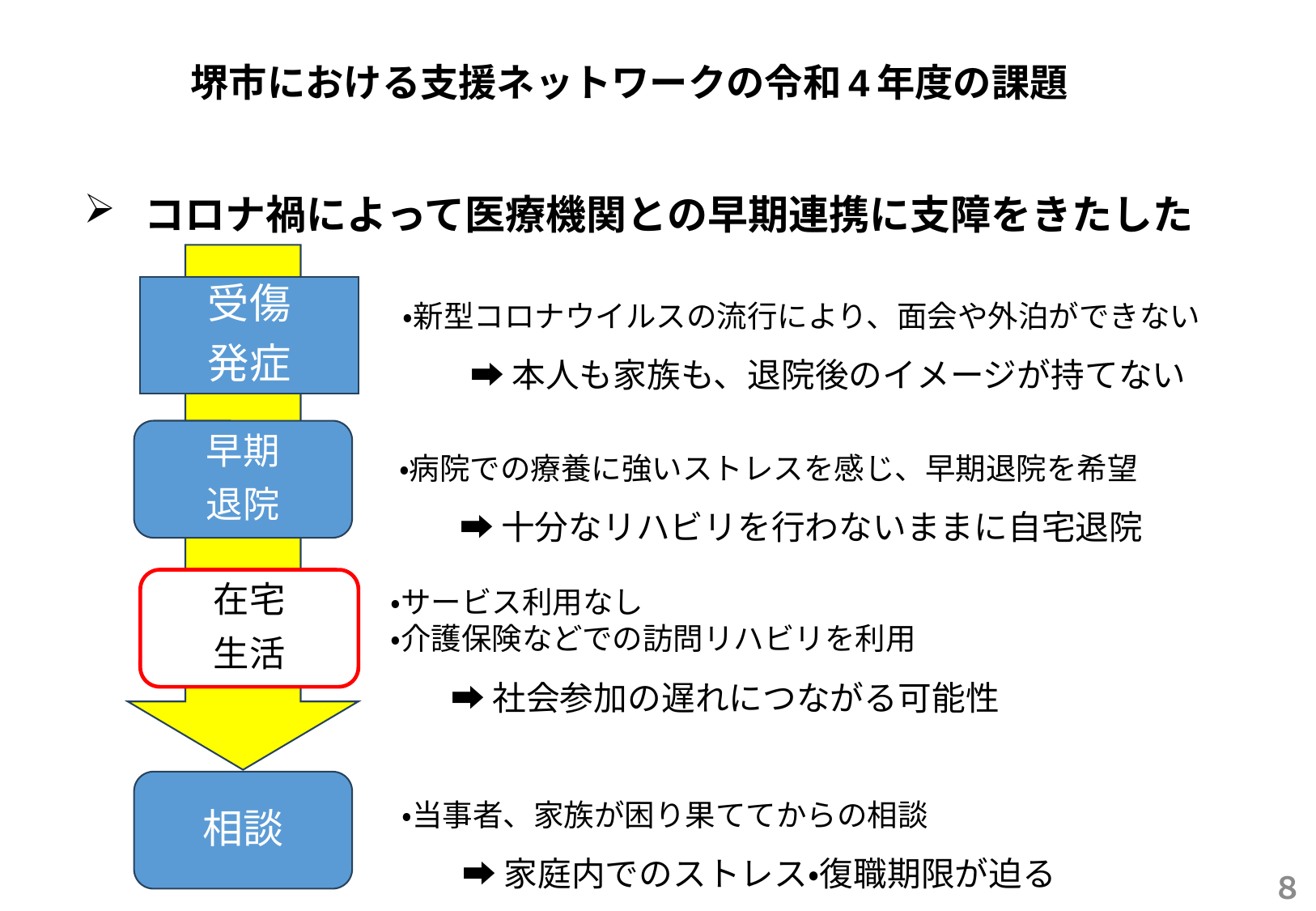

# 堺市における支援ネットワークの令和4年度の課題
コロナ禍によって医療機関との早期連携に支障をきたした

受傷
発症
・新型コロナウイルスの流行により、面会や外泊ができない
　　➡ 本人も家族も、退院後のイメージが持てない
早期
退院
・病院での療養に強いストレスを感じ、早期退院を希望
　　➡ 十分なリハビリを行わないままに自宅退院
在宅
生活
・サービス利用なし
・介護保険などでの訪問リハビリを利用
　　➡ 社会参加の遅れにつながる可能性
・当事者、家族が困り果ててからの相談
　　➡ 家庭内でのストレス・復職期限が迫る
相談
８